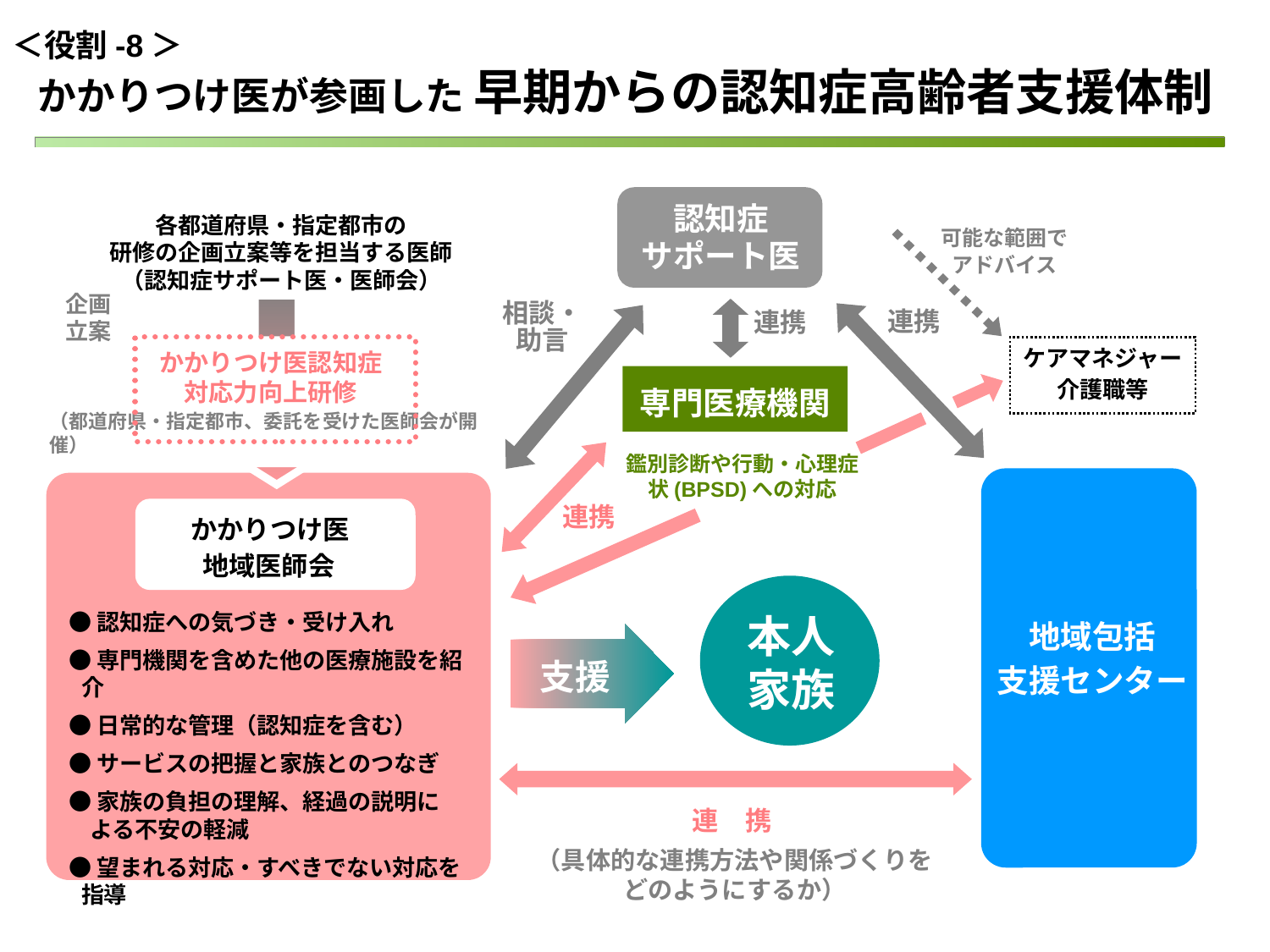

＜役割-8＞
かかりつけ医が参画した 早期からの認知症高齢者支援体制

認知症
サポート医
各都道府県・指定都市の
研修の企画立案等を担当する医師
（認知症サポート医・医師会）
可能な範囲で
アドバイス

企画
立案
相談・
助言
連携
連携

かかりつけ医認知症
対応力向上研修

ケアマネジャー
介護職等

専門医療機関

（都道府県・指定都市、委託を受けた医師会が開催）

鑑別診断や行動・心理症状(BPSD)への対応

連携

かかりつけ医
地域医師会

●認知症への気づき・受け入れ
●専門機関を含めた他の医療施設を紹介
●日常的な管理（認知症を含む）
●サービスの把握と家族とのつなぎ
●家族の負担の理解、経過の説明に
   よる不安の軽減
●望まれる対応・すべきでない対応を指導
本人家族
地域包括
支援センター
支援

連　携
（具体的な連携方法や関係づくりを
どのようにするか）